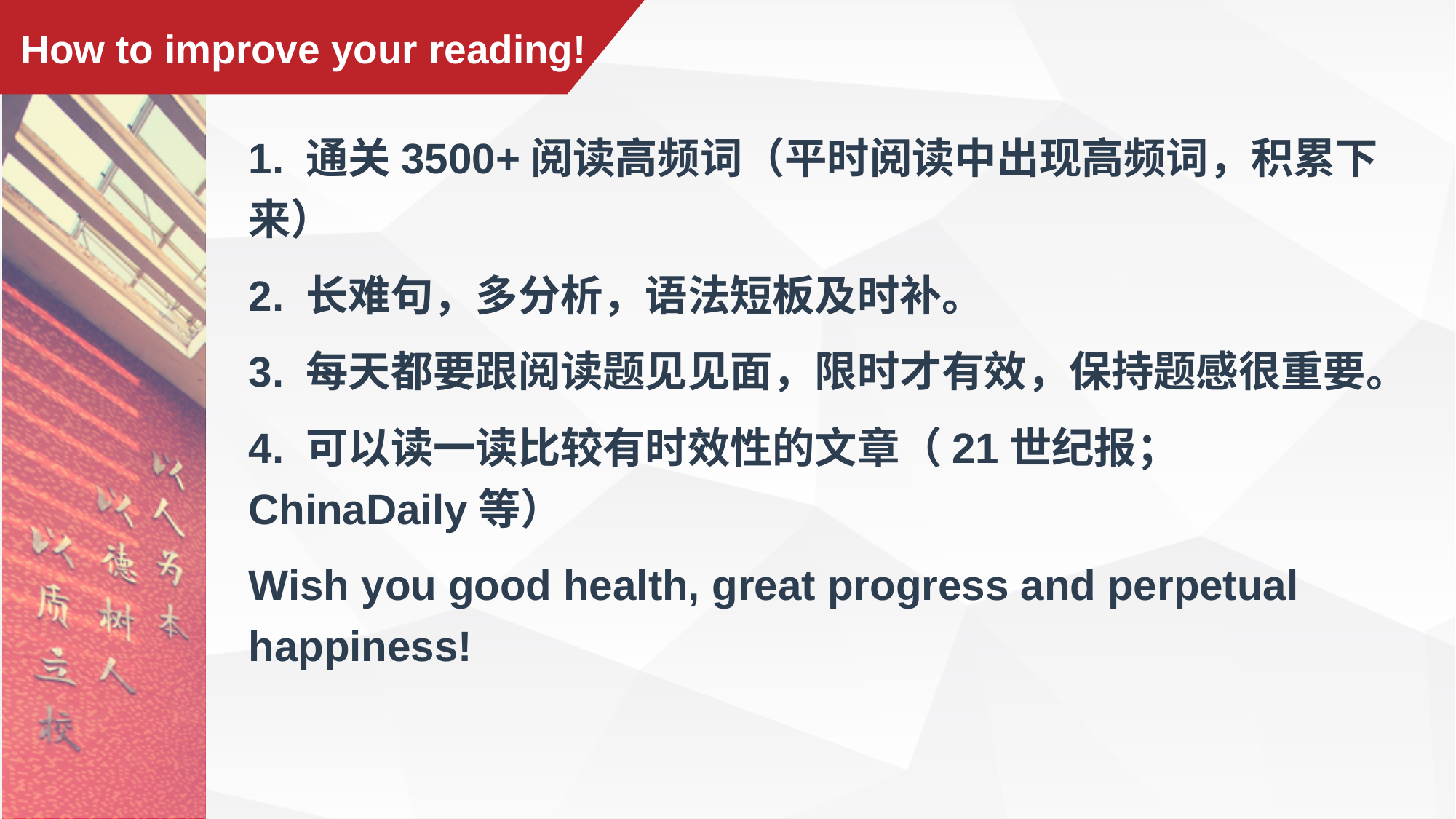

# How to improve your reading!
1. 通关3500+阅读高频词（平时阅读中出现高频词，积累下来）
2. 长难句，多分析，语法短板及时补。
3. 每天都要跟阅读题见见面，限时才有效，保持题感很重要。
4. 可以读一读比较有时效性的文章（21世纪报；ChinaDaily等）
Wish you good health, great progress and perpetual happiness!